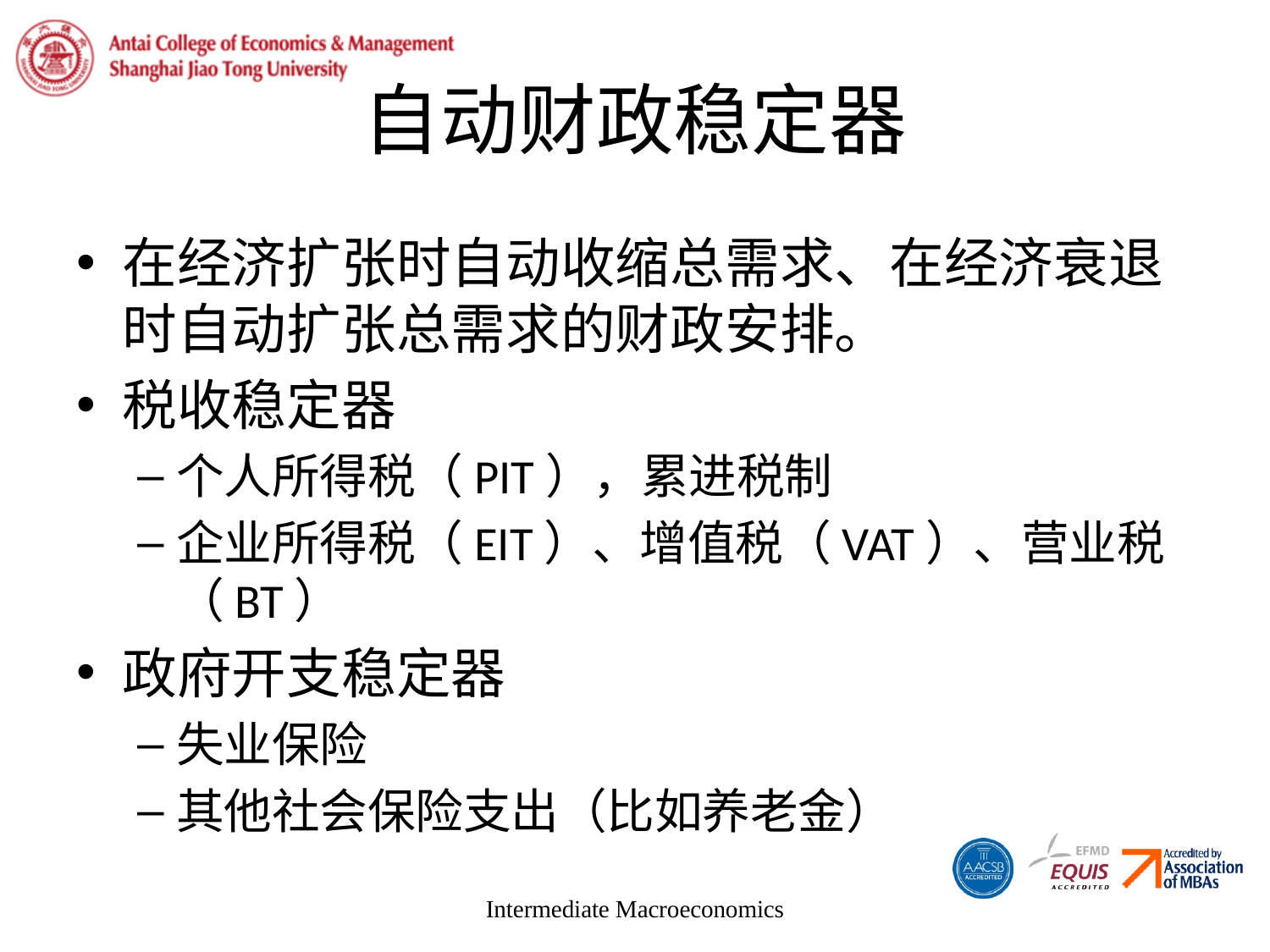

# 自动财政稳定器
在经济扩张时自动收缩总需求、在经济衰退时自动扩张总需求的财政安排。
税收稳定器
个人所得税（PIT），累进税制
企业所得税（EIT）、增值税（VAT）、营业税 （BT）
政府开支稳定器
失业保险
其他社会保险支出（比如养老金）
Intermediate Macroeconomics